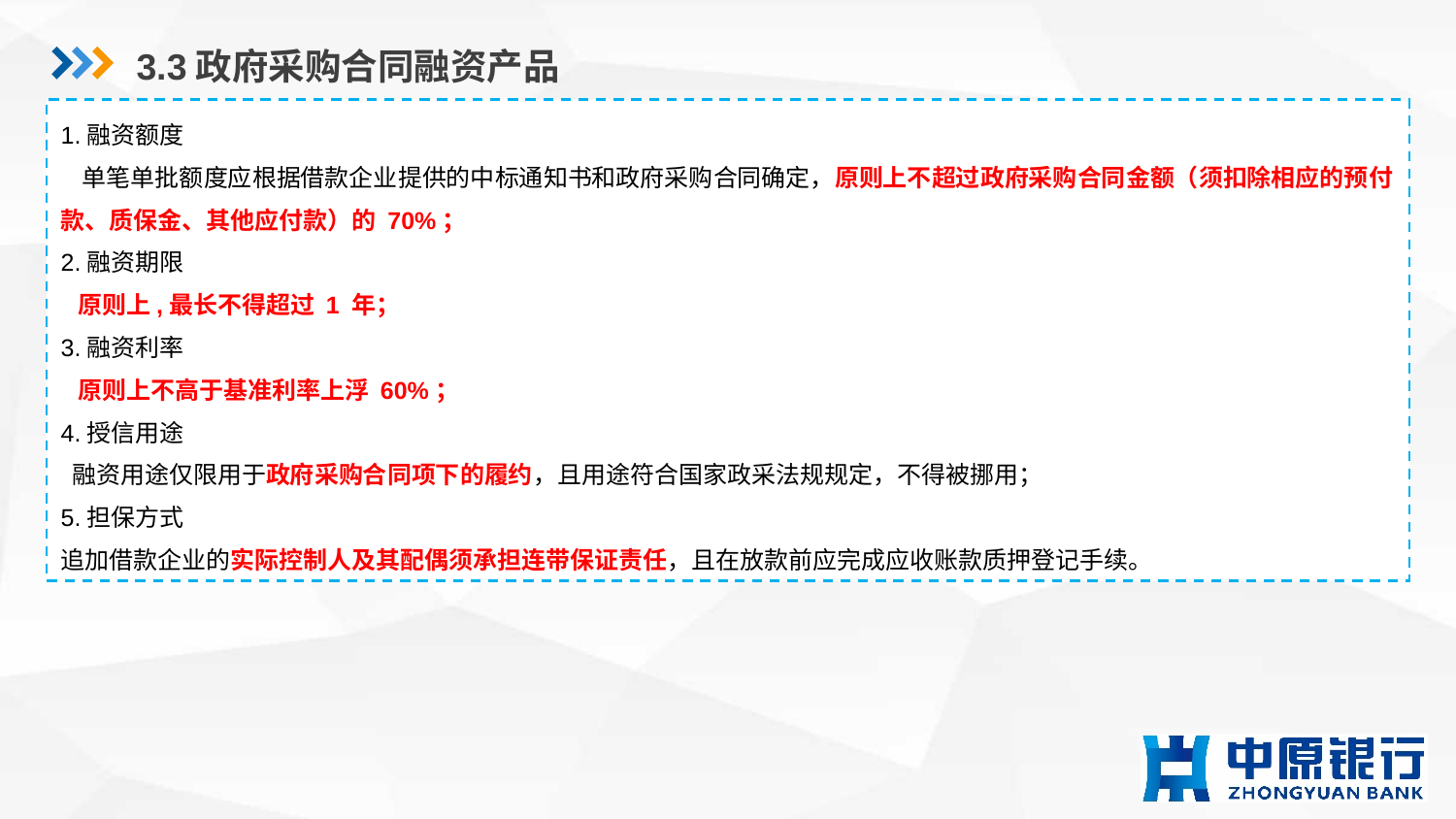

3.3政府采购合同融资产品

1.融资额度
   单笔单批额度应根据借款企业提供的中标通知书和政府采购合同确定，原则上不超过政府采购合同金额（须扣除相应的预付款、质保金、其他应付款）的 70%；
2.融资期限
  原则上,最长不得超过 1 年；
3.融资利率
  原则上不高于基准利率上浮 60%；
4.授信用途
 融资用途仅限用于政府采购合同项下的履约，且用途符合国家政采法规规定，不得被挪用；
5.担保方式
追加借款企业的实际控制人及其配偶须承担连带保证责任，且在放款前应完成应收账款质押登记手续。